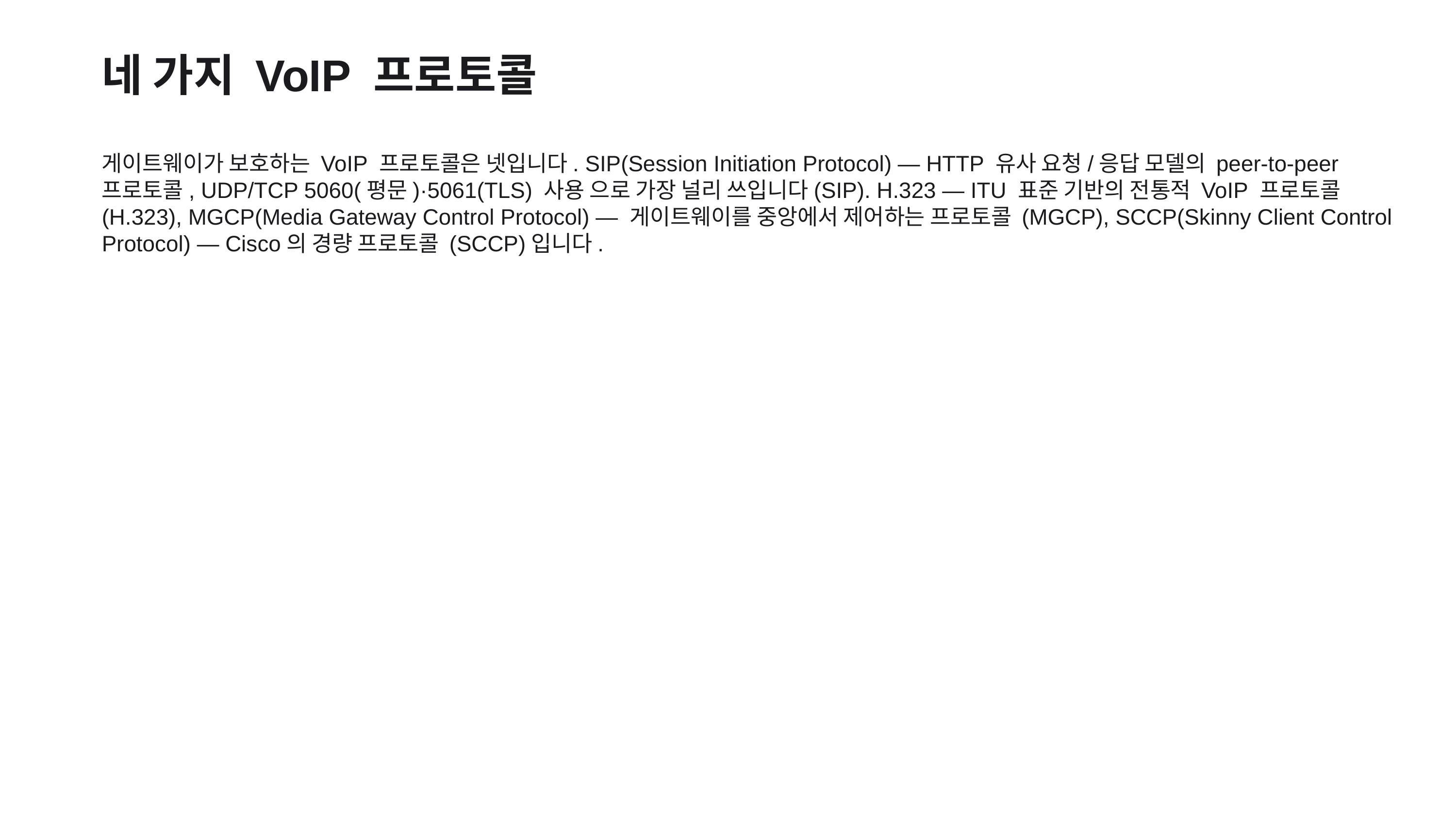

네 가지 VoIP 프로토콜
게이트웨이가 보호하는 VoIP 프로토콜은 넷입니다. SIP(Session Initiation Protocol) — HTTP 유사 요청/응답 모델의 peer-to-peer 프로토콜, UDP/TCP 5060(평문)·5061(TLS) 사용 으로 가장 널리 쓰입니다(SIP). H.323 — ITU 표준 기반의 전통적 VoIP 프로토콜 (H.323), MGCP(Media Gateway Control Protocol) — 게이트웨이를 중앙에서 제어하는 프로토콜 (MGCP), SCCP(Skinny Client Control Protocol) — Cisco의 경량 프로토콜 (SCCP)입니다.